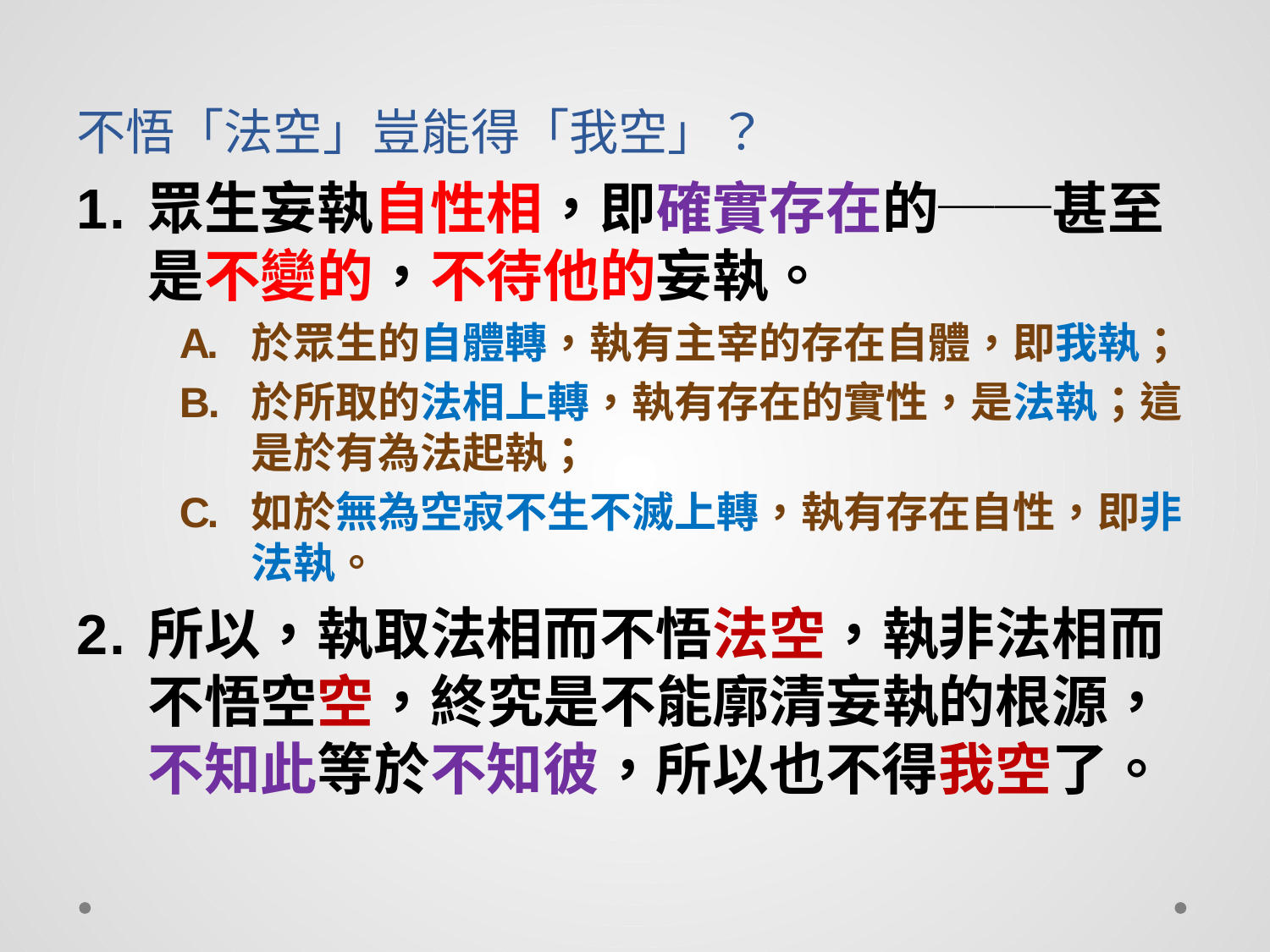

# 不悟「法空」豈能得「我空」？
眾生妄執自性相，即確實存在的──甚至是不變的，不待他的妄執。
於眾生的自體轉，執有主宰的存在自體，即我執；
於所取的法相上轉，執有存在的實性，是法執；這是於有為法起執；
如於無為空寂不生不滅上轉，執有存在自性，即非法執。
所以，執取法相而不悟法空，執非法相而不悟空空，終究是不能廓清妄執的根源，不知此等於不知彼，所以也不得我空了。